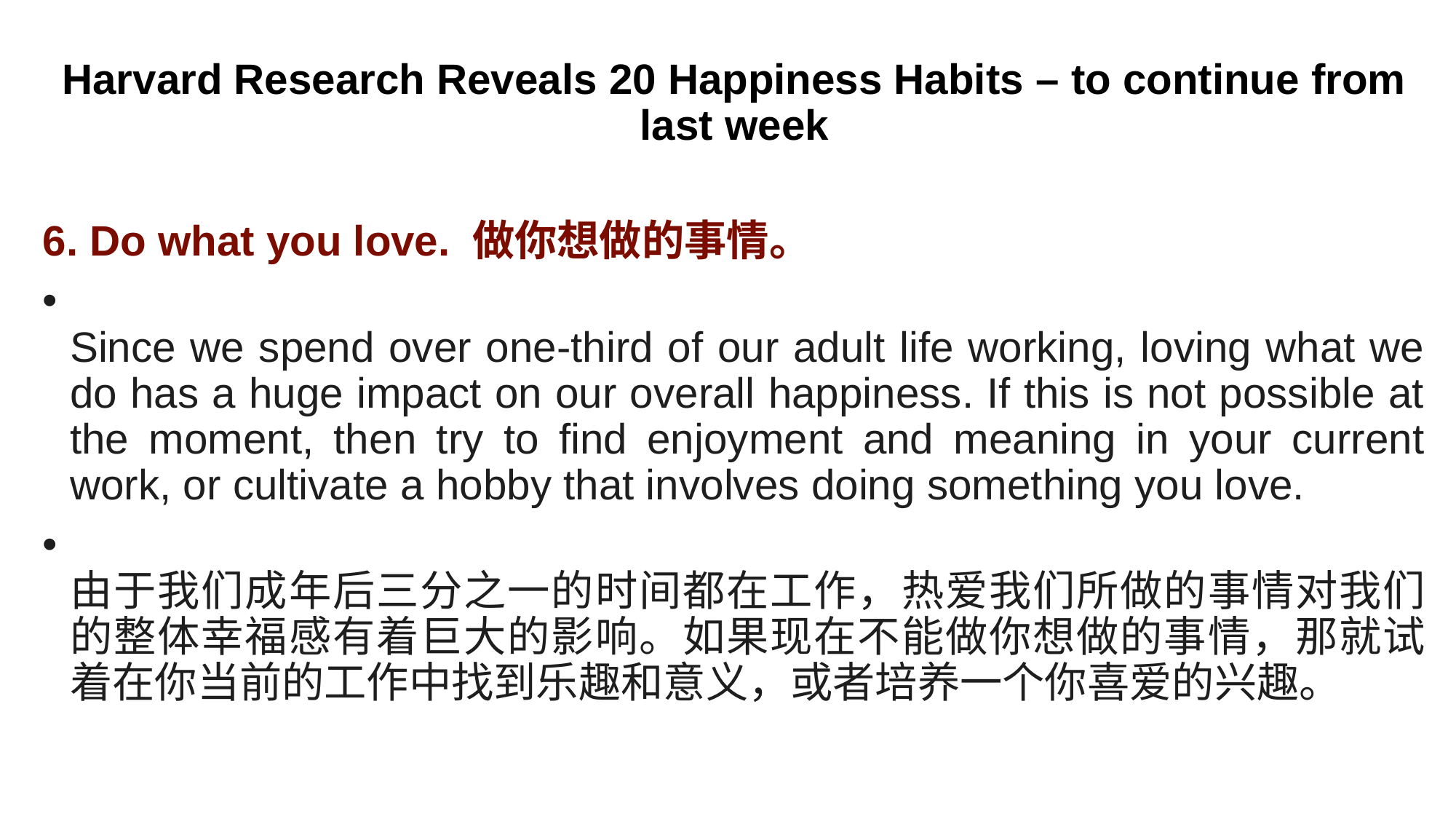

Harvard Research Reveals 20 Happiness Habits – to continue from last week

6. Do what you love. 做你想做的事情。
Since we spend over one-third of our adult life working, loving what we do has a huge impact on our overall happiness. If this is not possible at the moment, then try to find enjoyment and meaning in your current work, or cultivate a hobby that involves doing something you love.
由于我们成年后三分之一的时间都在工作，热爱我们所做的事情对我们的整体幸福感有着巨大的影响。如果现在不能做你想做的事情，那就试着在你当前的工作中找到乐趣和意义，或者培养一个你喜爱的兴趣。